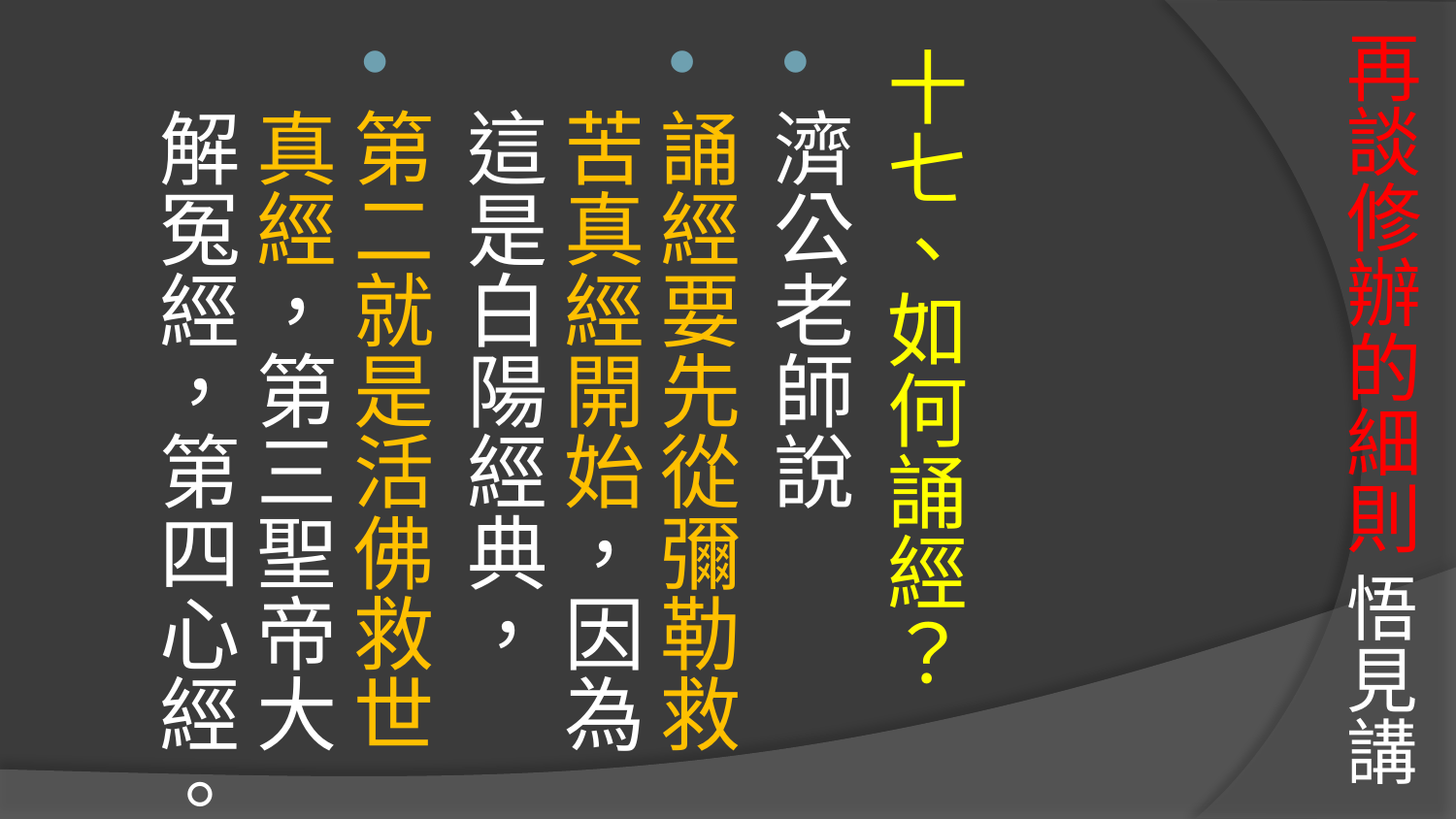

# 再談修辦的細則 悟見講
十七、如何誦經？
濟公老師說
誦經要先從彌勒救苦真經開始，因為這是白陽經典，
第二就是活佛救世真經，第三聖帝大解冤經，第四心經。